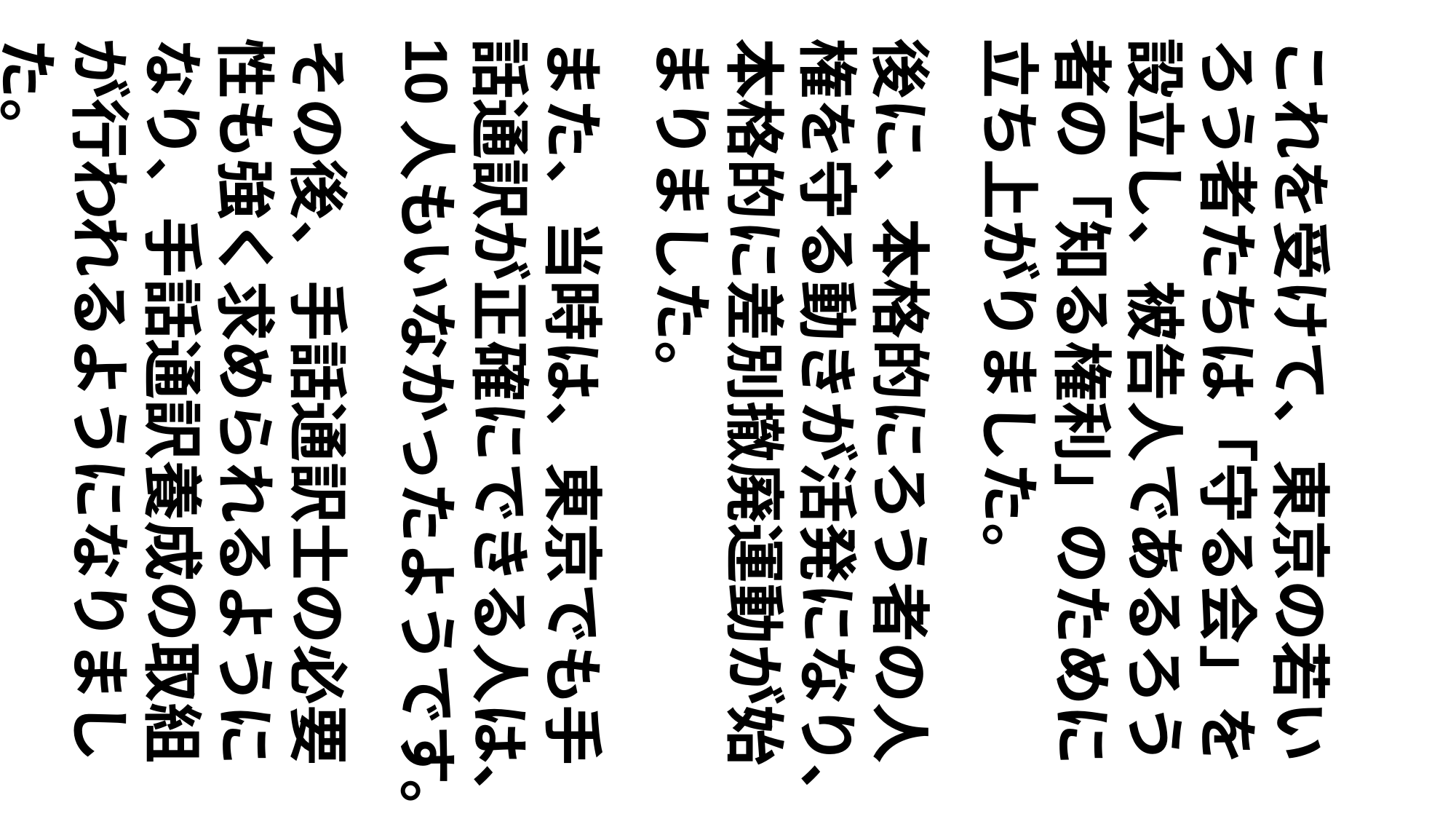

これを受けて、東京の若いろう者たちは「守る会」を設立し、被告人であるろう者の「知る権利」のために立ち上がりました。

後に、本格的にろう者の人権を守る動きが活発になり、本格的に差別撤廃運動が始まりました。

また、当時は、東京でも手話通訳が正確にできる人は、10人もいなかったようです。

その後、手話通訳士の必要性も強く求められるようになり、手話通訳養成の取組が行われるようになりました。